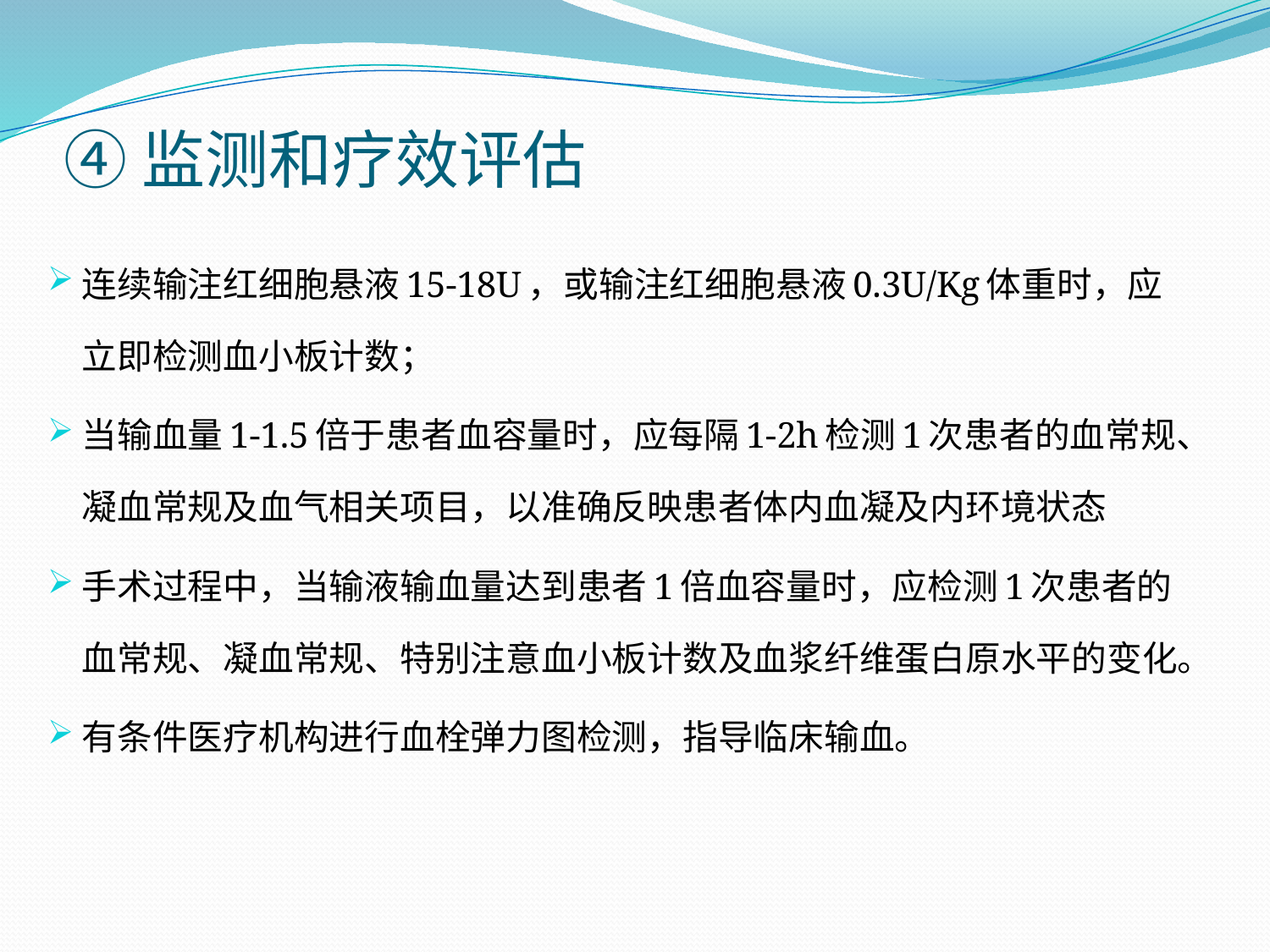

# ④监测和疗效评估
连续输注红细胞悬液15-18U，或输注红细胞悬液0.3U/Kg体重时，应立即检测血小板计数；
当输血量1-1.5倍于患者血容量时，应每隔1-2h检测1次患者的血常规、凝血常规及血气相关项目，以准确反映患者体内血凝及内环境状态
手术过程中，当输液输血量达到患者1倍血容量时，应检测1次患者的血常规、凝血常规、特别注意血小板计数及血浆纤维蛋白原水平的变化。
有条件医疗机构进行血栓弹力图检测，指导临床输血。